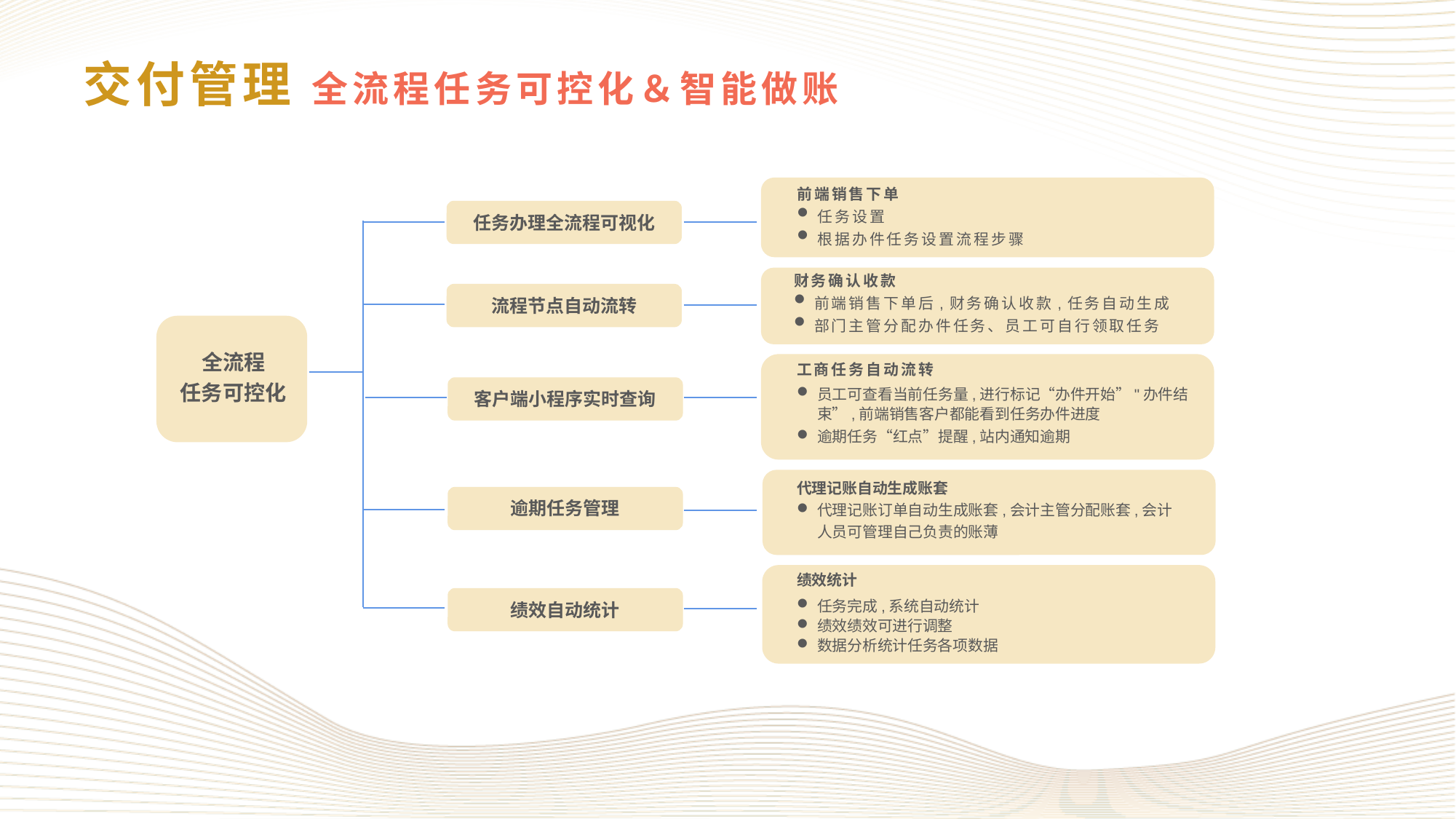

# 交付管理 全流程任务可控化＆智能做账

前端销售下单
任务设置
根据办件任务设置流程步骤

任务办理全流程可视化
财务确认收款
前端销售下单后,财务确认收款,任务自动生成
部门主管分配办件任务、员工可自行领取任务

流程节点自动流转

全流程
任务可控化
工商任务自动流转

客户端小程序实时查询
员工可查看当前任务量,进行标记“办件开始”"办件结束”,前端销售客户都能看到任务办件进度
逾期任务“红点”提醒,站内通知逾期
代理记账自动生成账套

逾期任务管理
代理记账订单自动生成账套,会计主管分配账套,会计人员可管理自己负责的账薄
绩效统计

任务完成,系统自动统计
绩效绩效可进行调整
数据分析统计任务各项数据
绩效自动统计